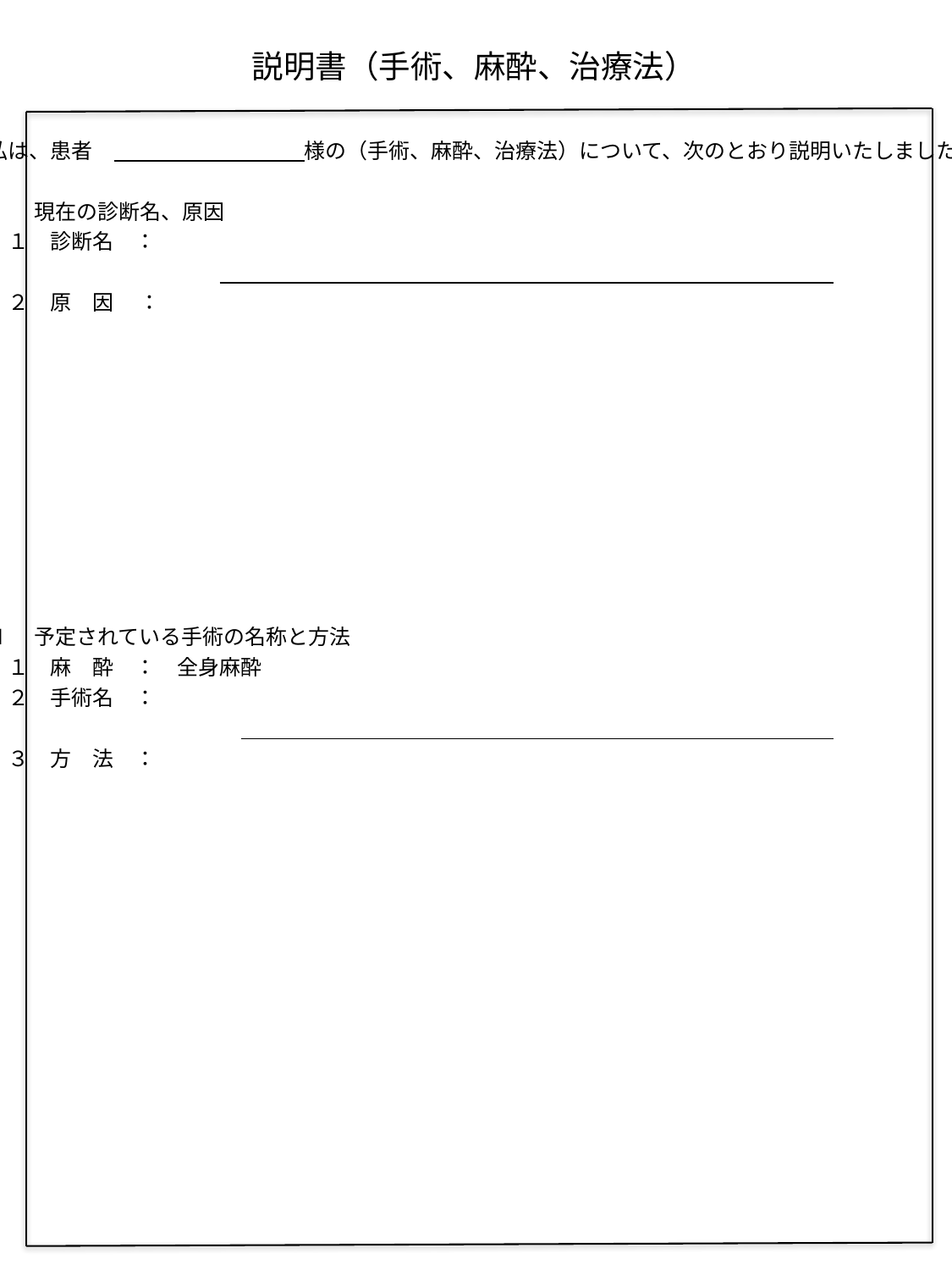

説明書（手術、麻酔、治療法）
私は、患者　　　　　　　　　　様の（手術、麻酔、治療法）について、次のとおり説明いたしました。

Ⅰ　現在の診断名、原因
　１　診断名　：

　２　原　因　 ：

Ⅱ　予定されている手術の名称と方法
　１　麻　酔　：　全身麻酔
　２　手術名　：

　３　方　法　：